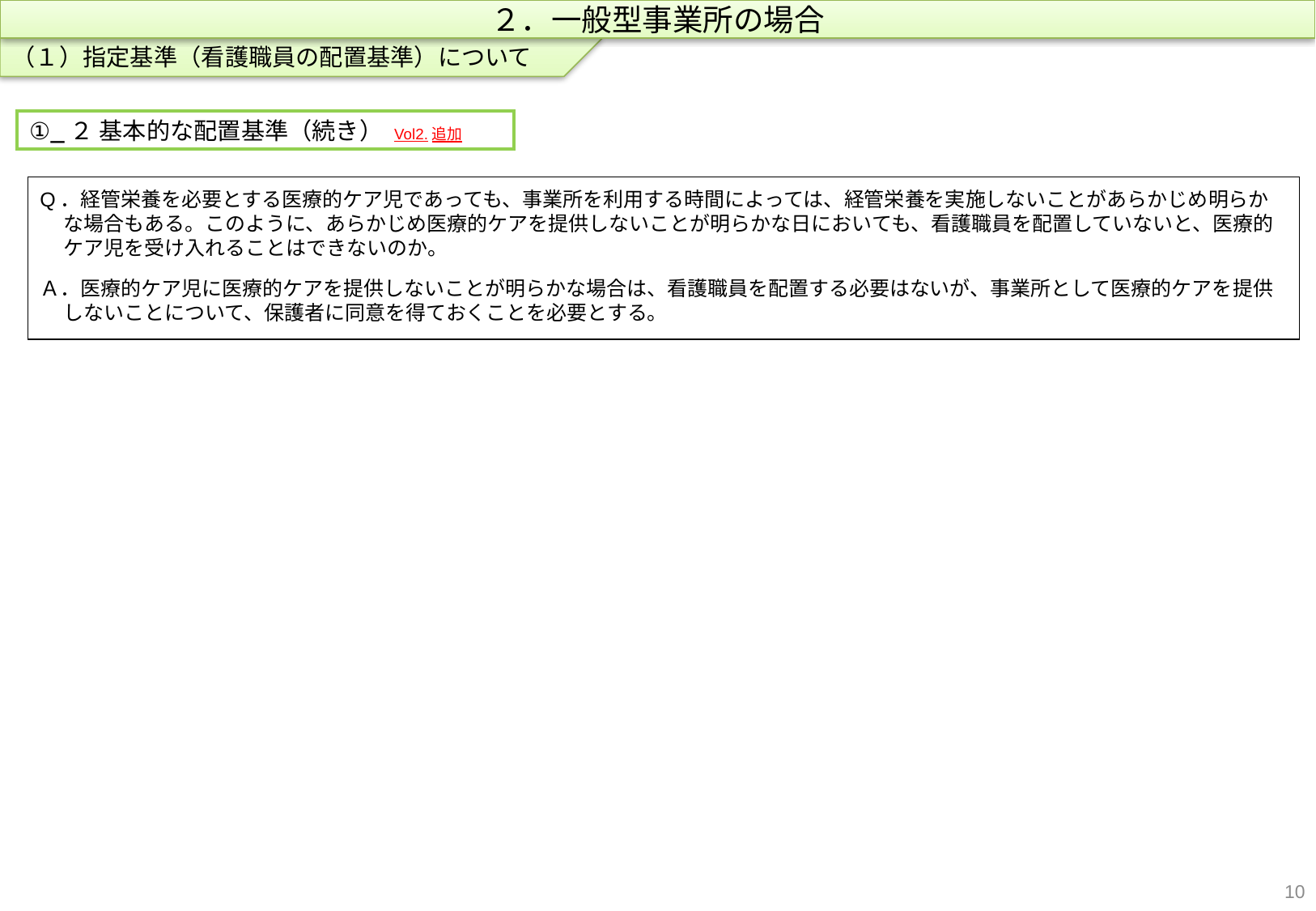

（１）指定基準（看護職員の配置基準）について
２．一般型事業所の場合
①_２ 基本的な配置基準（続き） Vol2.追加
Q．経管栄養を必要とする医療的ケア児であっても、事業所を利用する時間によっては、経管栄養を実施しないことがあらかじめ明らかな場合もある。このように、あらかじめ医療的ケアを提供しないことが明らかな日においても、看護職員を配置していないと、医療的ケア児を受け入れることはできないのか。

Ａ．医療的ケア児に医療的ケアを提供しないことが明らかな場合は、看護職員を配置する必要はないが、事業所として医療的ケアを提供しないことについて、保護者に同意を得ておくことを必要とする。
10